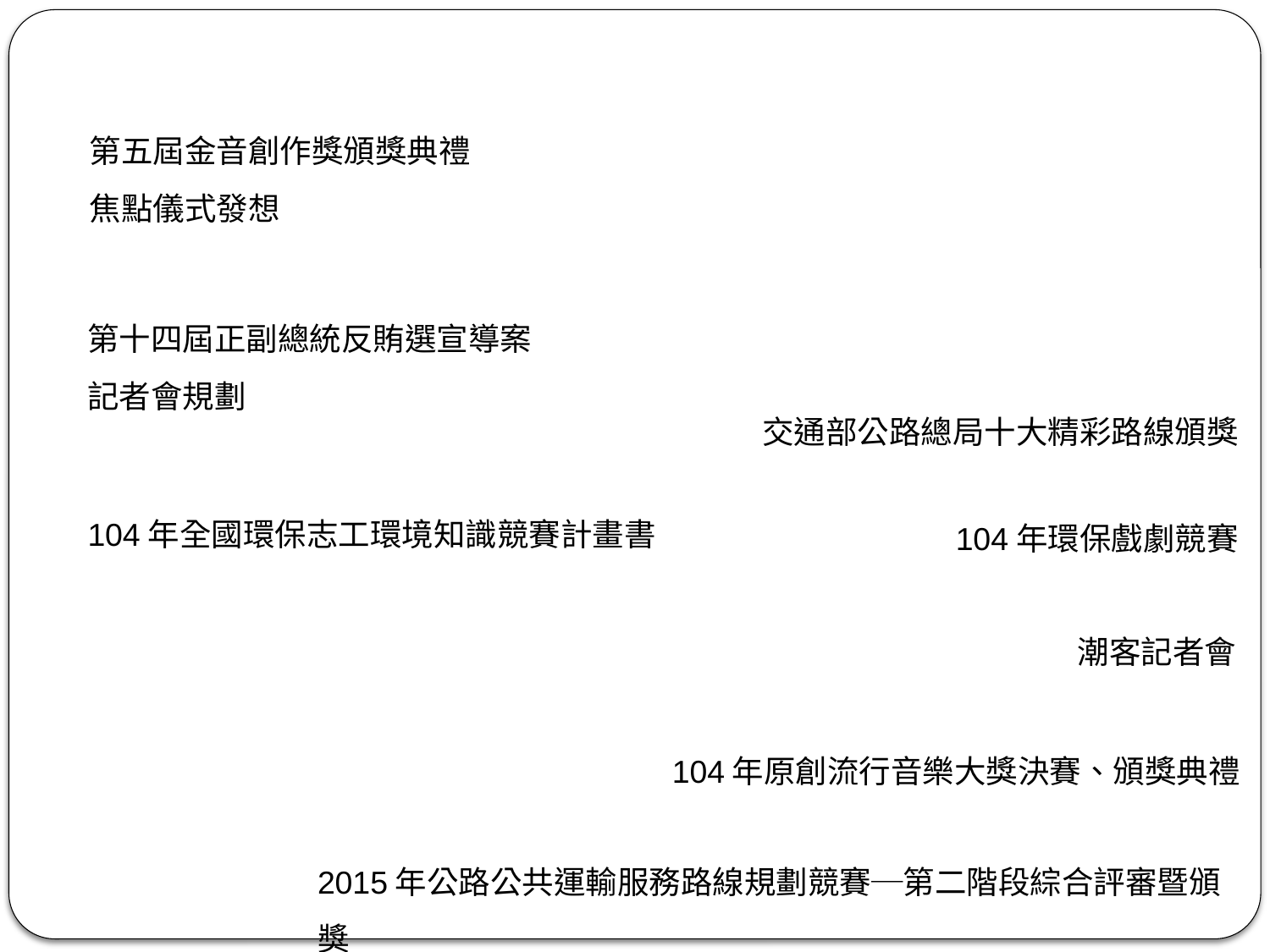

第五屆金音創作獎頒獎典禮
焦點儀式發想
第十四屆正副總統反賄選宣導案
記者會規劃
交通部公路總局十大精彩路線頒獎
104年全國環保志工環境知識競賽計畫書
104年環保戲劇競賽
潮客記者會
104年原創流行音樂大獎決賽、頒獎典禮
2015年公路公共運輸服務路線規劃競賽─第二階段綜合評審暨頒獎